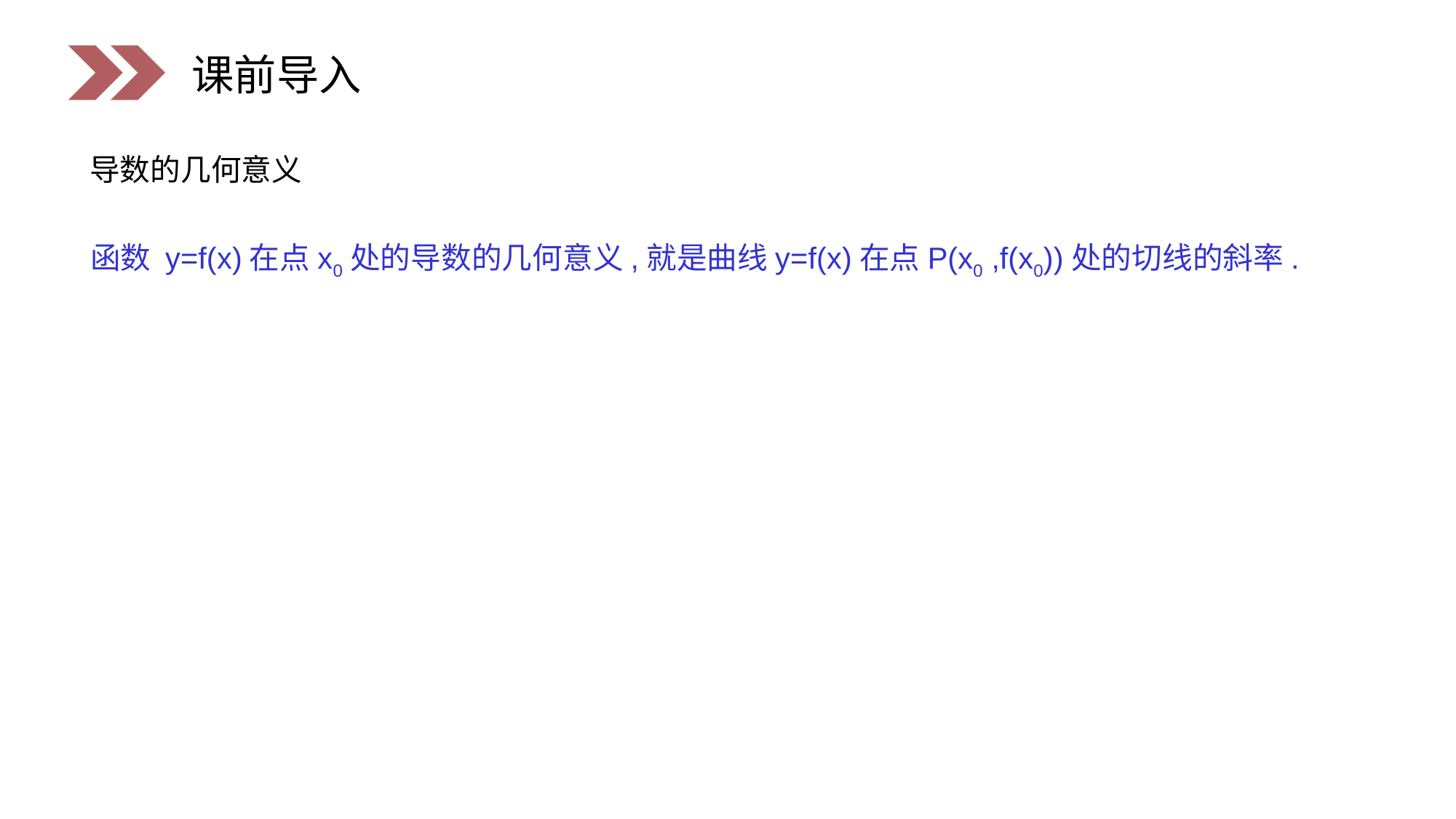

课前导入
导数的几何意义
函数 y=f(x)在点x0处的导数的几何意义,就是曲线y=f(x)在点P(x0 ,f(x0))处的切线的斜率.